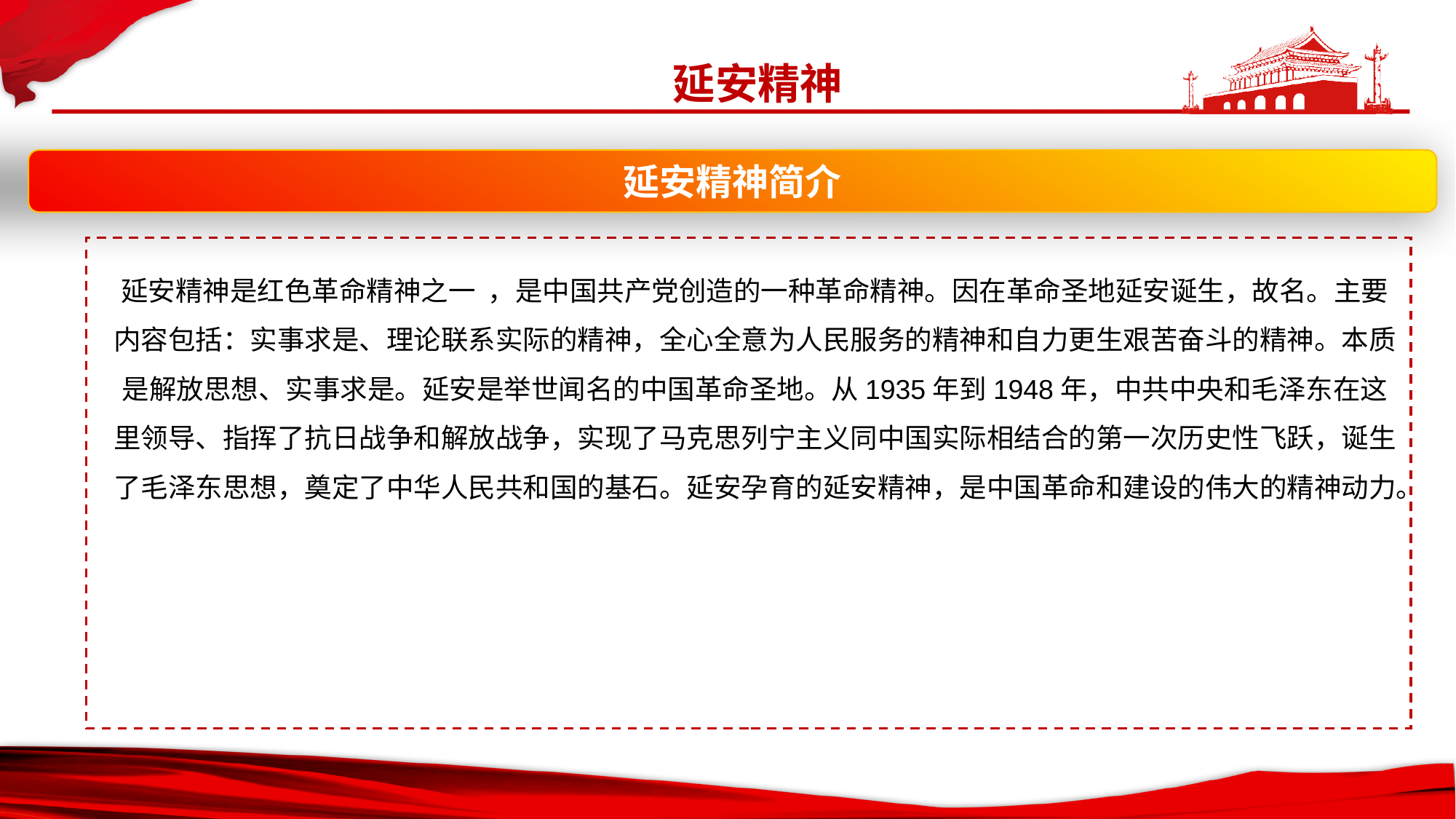

延安精神
延安精神简介

延安精神是红色革命精神之一  ，是中国共产党创造的一种革命精神。因在革命圣地延安诞生，故名。主要内容包括：实事求是、理论联系实际的精神，全心全意为人民服务的精神和自力更生艰苦奋斗的精神。本质是解放思想、实事求是。延安是举世闻名的中国革命圣地。从1935年到1948年，中共中央和毛泽东在这里领导、指挥了抗日战争和解放战争，实现了马克思列宁主义同中国实际相结合的第一次历史性飞跃，诞生了毛泽东思想，奠定了中华人民共和国的基石。延安孕育的延安精神，是中国革命和建设的伟大的精神动力。